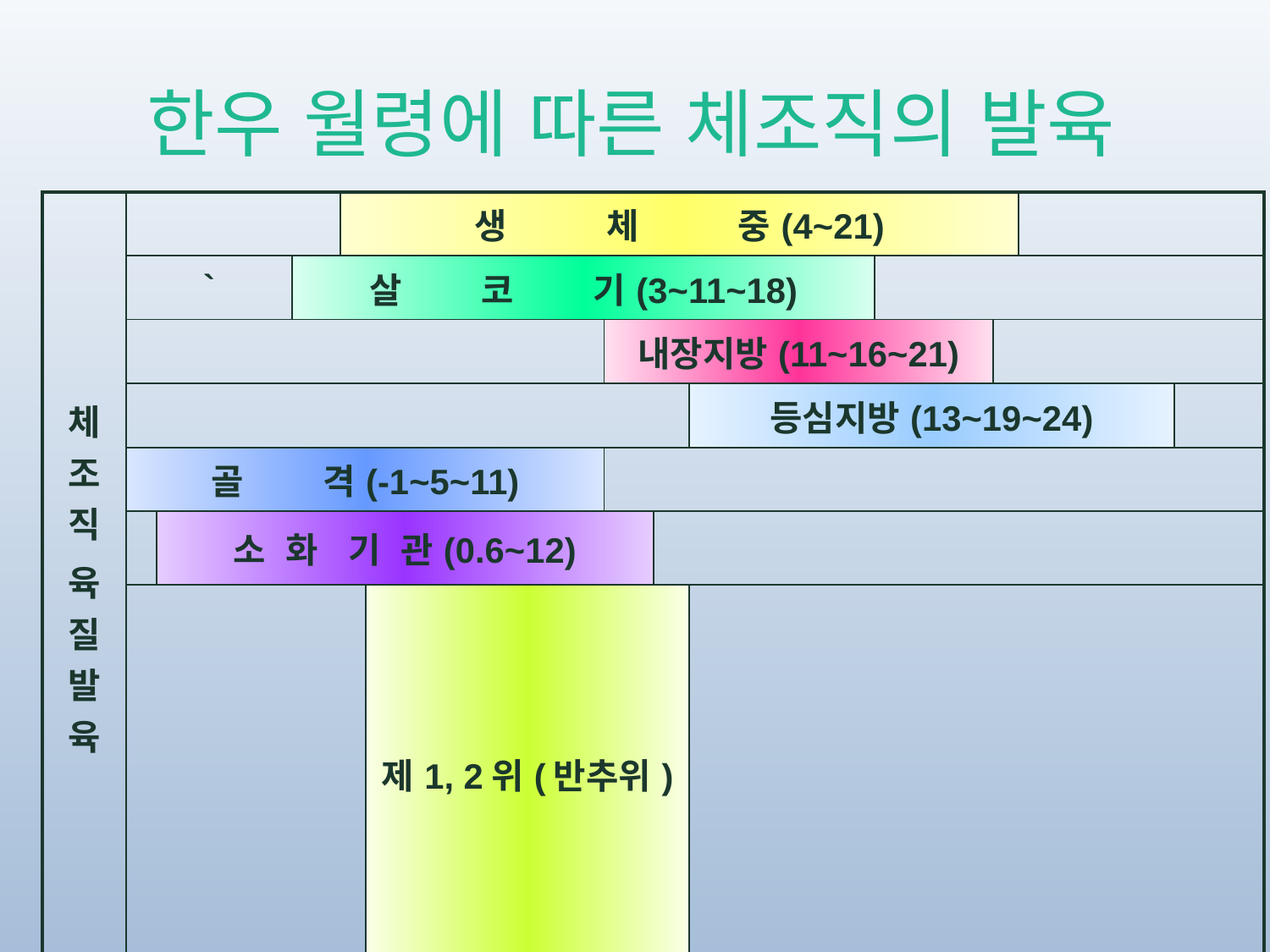

# 한우 월령에 따른 체조직의 발육
| 체조직 육질 발육 |  |  |  |  |  | 생 체 중(4~21) |  |  |  |  |  |  |  |  |  |  |  |  |  |  |  |  |
| --- | --- | --- | --- | --- | --- | --- | --- | --- | --- | --- | --- | --- | --- | --- | --- | --- | --- | --- | --- | --- | --- | --- |
|  | ` |  |  |  | 살 코 기(3~11~18) |  |  |  |  |  |  |  |  |  |  |  |  |  |  |  |  |  |
|  |  |  |  |  |  |  |  |  |  |  | 내장지방(11~16~21) |  |  |  |  |  |  |  |  |  |  |  |
|  |  |  |  |  |  |  |  |  |  |  |  |  | 등심지방(13~19~24) |  |  |  |  |  |  |  |  |  |
|  | 골 격(-1~5~11) |  |  |  |  |  |  |  |  |  |  |  |  |  |  |  |  |  |  |  |  |  |
|  |  | 소 화 기 관(0.6~12) |  |  |  |  |  |  |  |  |  |  |  |  |  |  |  |  |  |  |  |  |
|  |  |  |  |  |  |  | 제1, 2위(반추위) |  |  |  |  |  |  |  |  |  |  |  |  |  |  |  |
| 월령 | 0 |  | 2 | 4 |  | 6 |  | 8 | 10 | 12 |  | 14 |  | 16 | 18 | 20 | 22 |  |  | 24 | 26~30 |  |
| 사육단계 | 도입기 |  |  |  |  |  |  | 육성기 |  |  |  | 비육전기 |  |  |  | 비육중기 |  |  |  |  | 마무리 |  |
| 중점사항 | 스트레스회복 환경적응, 안정 |  |  |  |  |  |  | 골격,소화기 발달 강건한 기초체형 형성 |  |  |  | 조/농비 균형 섭취량 최대화 일당증체량 극대화 |  |  |  | 섭취량 피크 유도 근내지방 침착 최대화 |  |  |  |  | 근내 지방 침착 완성 육질향상 |  |